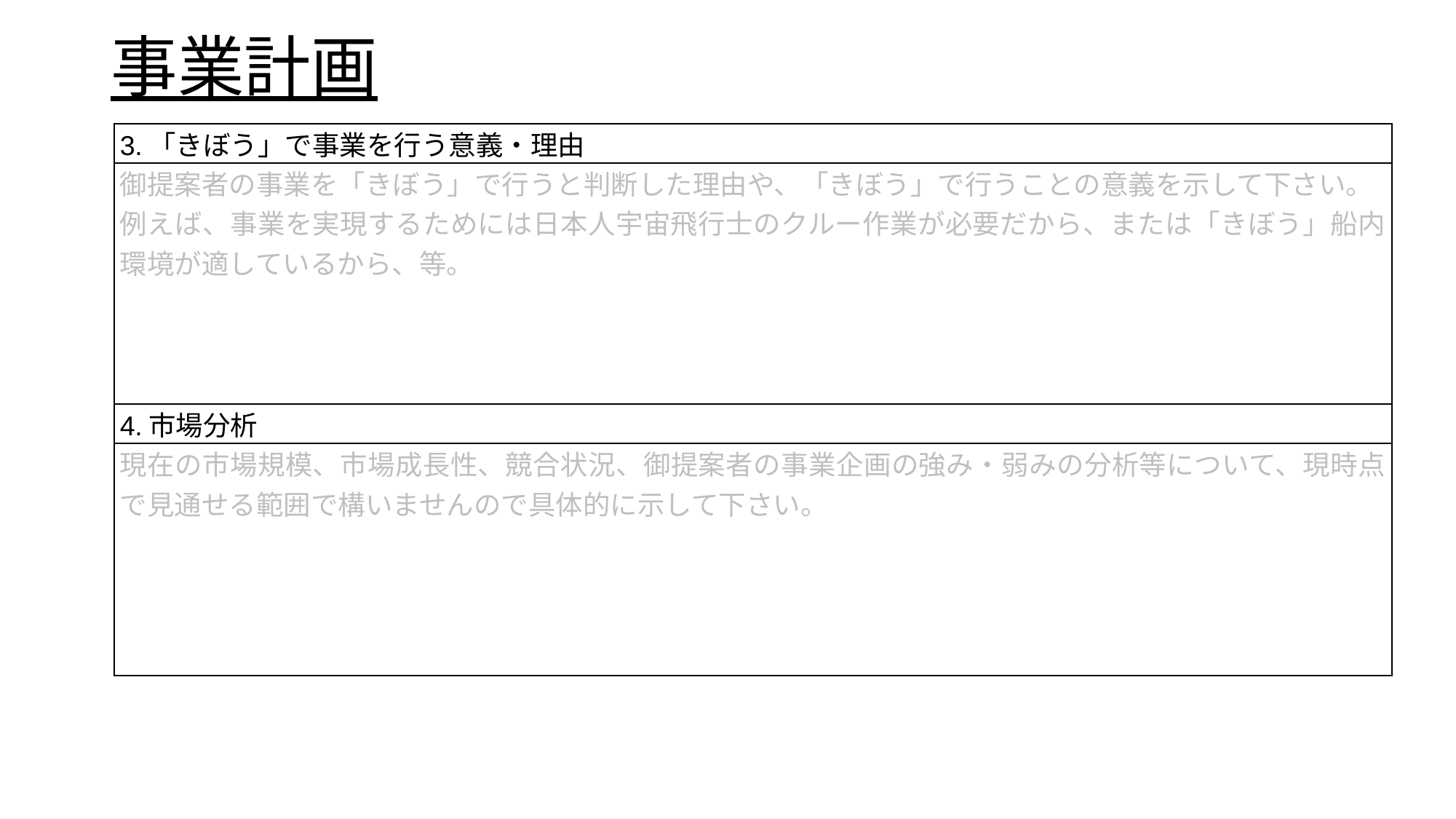

# 事業計画
| 3.「きぼう」で事業を行う意義・理由 |
| --- |
| 御提案者の事業を「きぼう」で行うと判断した理由や、「きぼう」で行うことの意義を示して下さい。 例えば、事業を実現するためには日本人宇宙飛行士のクルー作業が必要だから、または「きぼう」船内環境が適しているから、等。 |
| 4.市場分析 |
| 現在の市場規模、市場成長性、競合状況、御提案者の事業企画の強み・弱みの分析等について、現時点で見通せる範囲で構いませんので具体的に示して下さい。 |